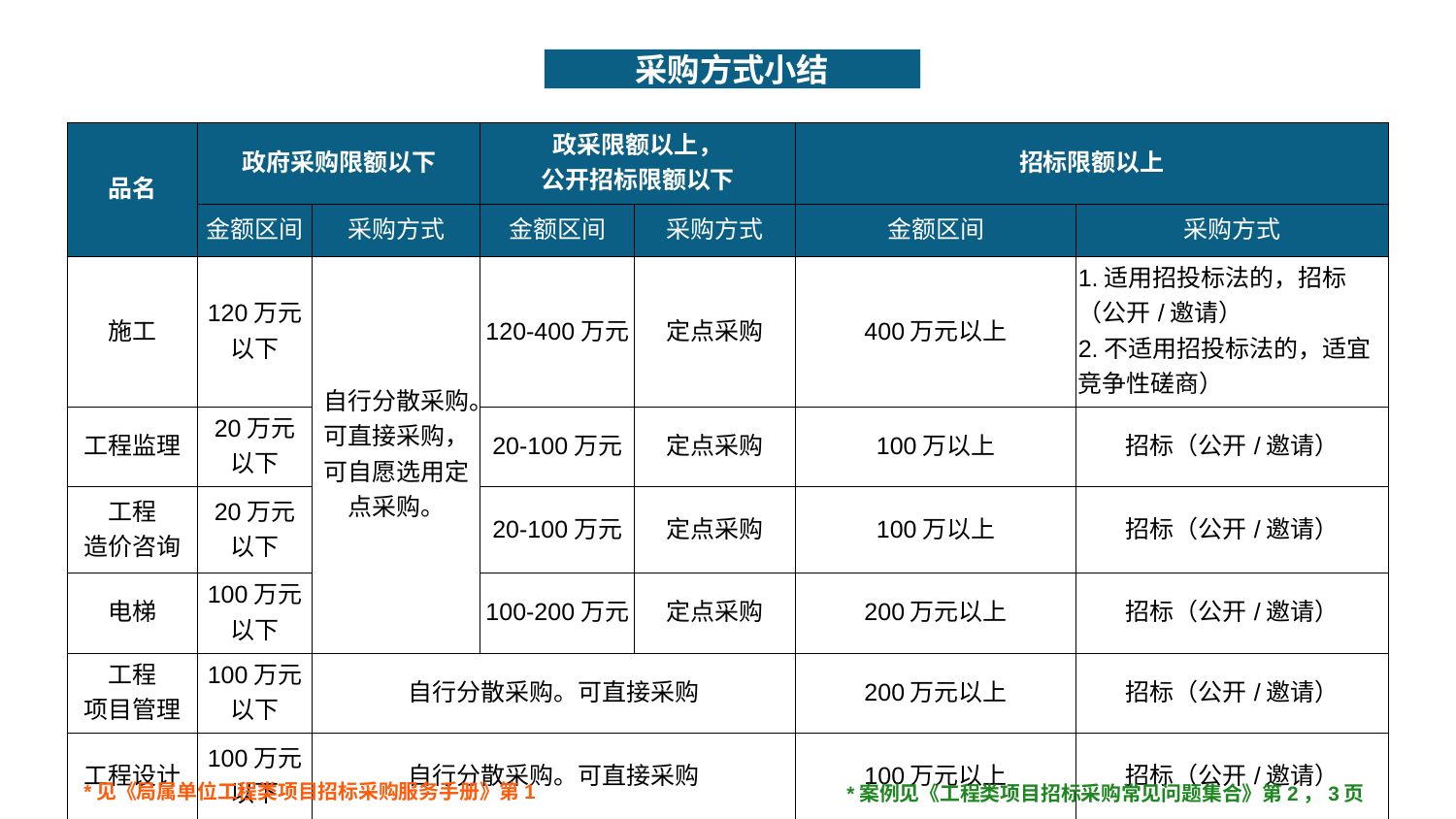

采购方式小结
| 品名 | 政府采购限额以下 |  | 政采限额以上， 公开招标限额以下 |  | 招标限额以上 |  |
| --- | --- | --- | --- | --- | --- | --- |
|  | 金额区间 | 采购方式 | 金额区间 | 采购方式 | 金额区间 | 采购方式 |
| 施工 | 120万元 以下 | 自行分散采购。可直接采购，可自愿选用定点采购。 | 120-400万元 | 定点采购 | 400万元以上 | 1.适用招投标法的，招标（公开/邀请） 2.不适用招投标法的，适宜竞争性磋商） |
| 工程监理 | 20万元 以下 |  | 20-100万元 | 定点采购 | 100万以上 | 招标（公开/邀请） |
| 工程 造价咨询 | 20万元 以下 |  | 20-100万元 | 定点采购 | 100万以上 | 招标（公开/邀请） |
| 电梯 | 100万元 以下 |  | 100-200万元 | 定点采购 | 200万元以上 | 招标（公开/邀请） |
| 工程 项目管理 | 100万元 以下 | 自行分散采购。可直接采购 |  |  | 200万元以上 | 招标（公开/邀请） |
| 工程设计 | 100万元 以下 | 自行分散采购。可直接采购 |  |  | 100万元以上 | 招标（公开/邀请） |
*见《局属单位工程类项目招标采购服务手册》第1页
*案例见《工程类项目招标采购常见问题集合》第2，3页